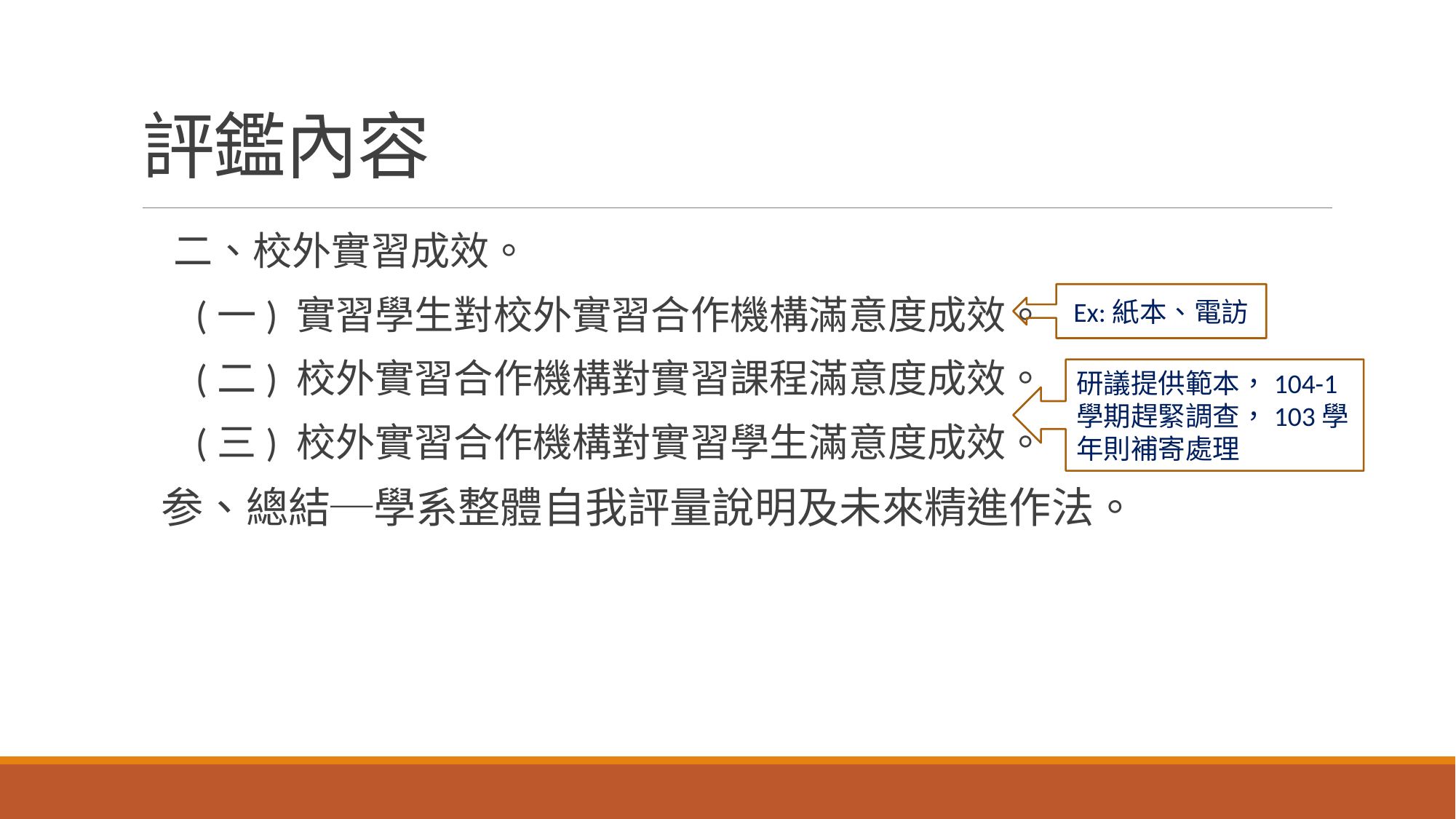

# 評鑑內容
二、校外實習成效。
(一) 實習學生對校外實習合作機構滿意度成效。
(二) 校外實習合作機構對實習課程滿意度成效。
(三) 校外實習合作機構對實習學生滿意度成效。
 参、總結─學系整體自我評量說明及未來精進作法。

Ex:紙本、電訪
研議提供範本，104-1學期趕緊調查，103學年則補寄處理